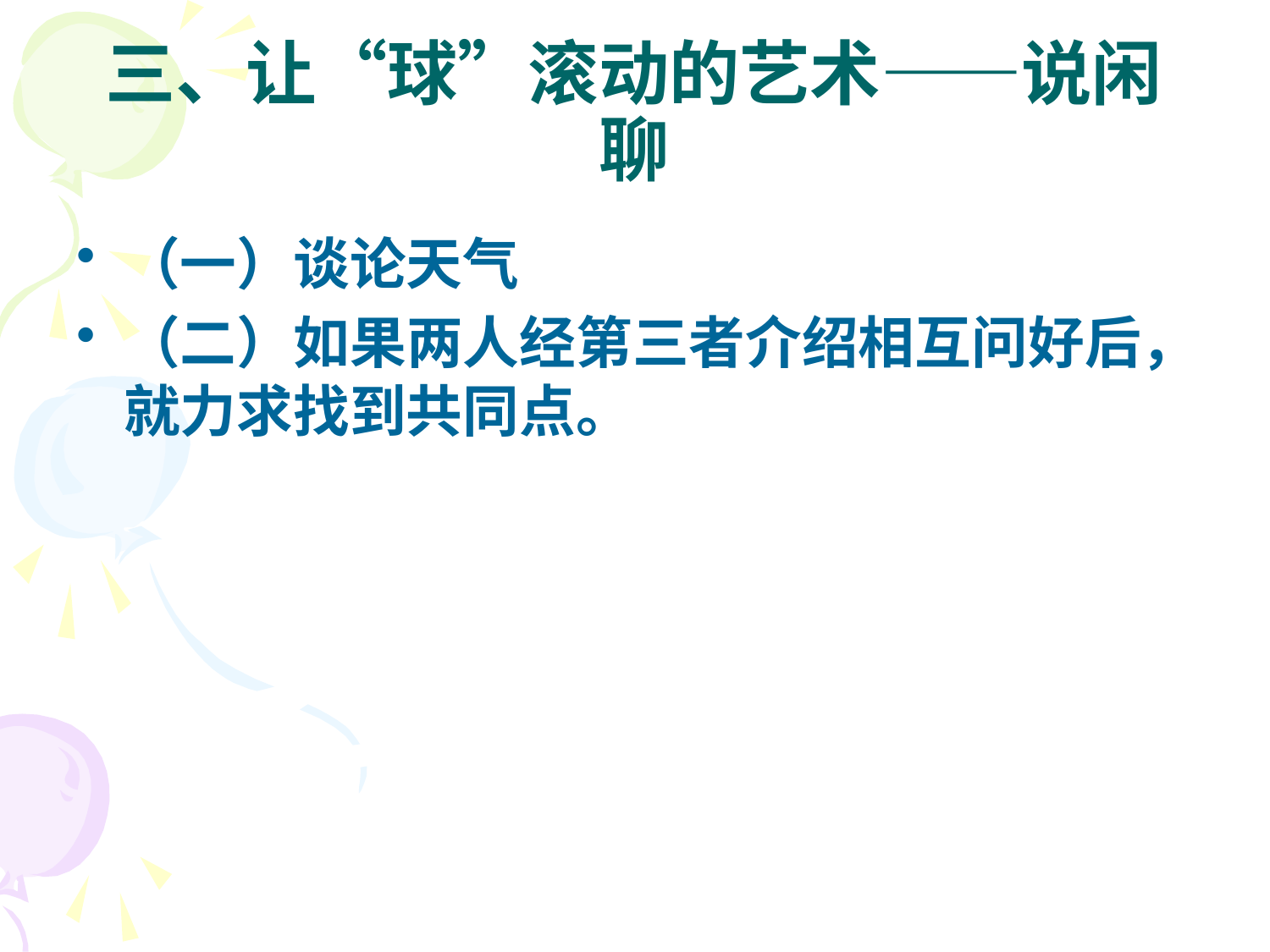

# 三、让“球”滚动的艺术——说闲聊
（一）谈论天气
（二）如果两人经第三者介绍相互问好后，就力求找到共同点。